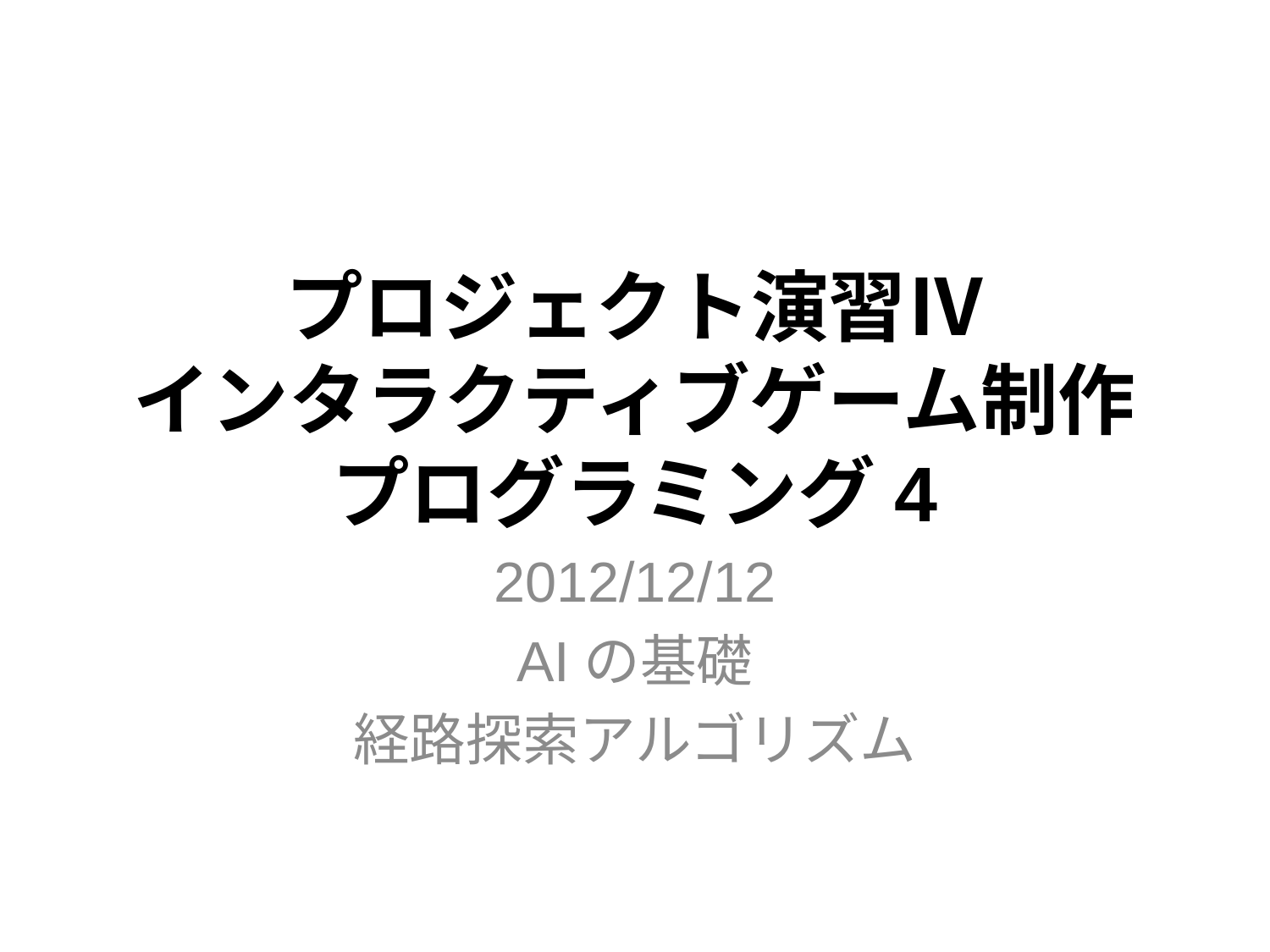

# プロジェクト演習Ⅳ インタラクティブゲーム制作 プログラミング4
2012/12/12
AIの基礎
経路探索アルゴリズム